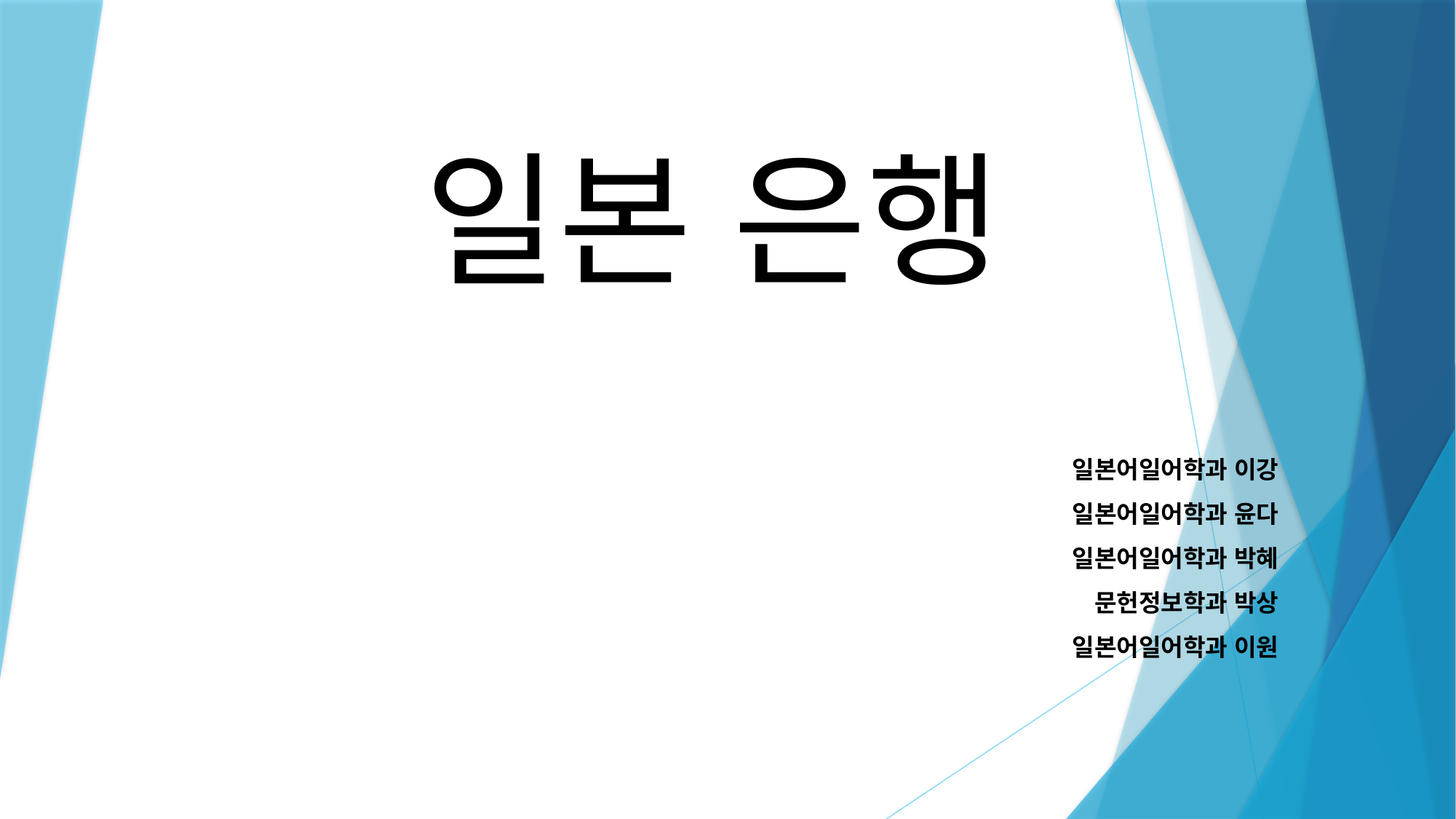

# 일본 은행

일본어일어학과 이강
일본어일어학과 윤다
일본어일어학과 박혜
문헌정보학과 박상
일본어일어학과 이원